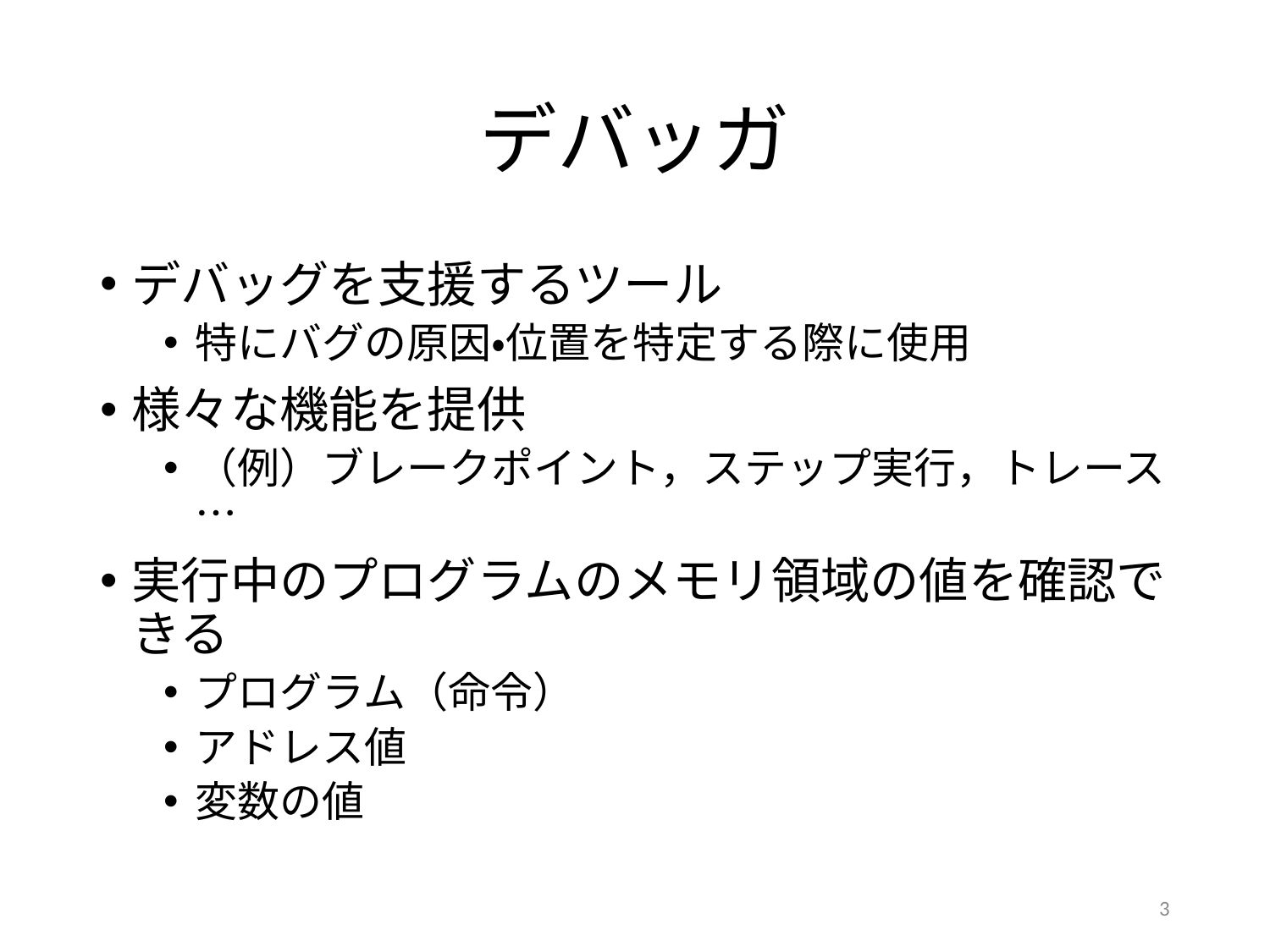

# デバッガ
デバッグを支援するツール
特にバグの原因・位置を特定する際に使用
様々な機能を提供
（例）ブレークポイント，ステップ実行，トレース…
実行中のプログラムのメモリ領域の値を確認できる
プログラム（命令）
アドレス値
変数の値

3